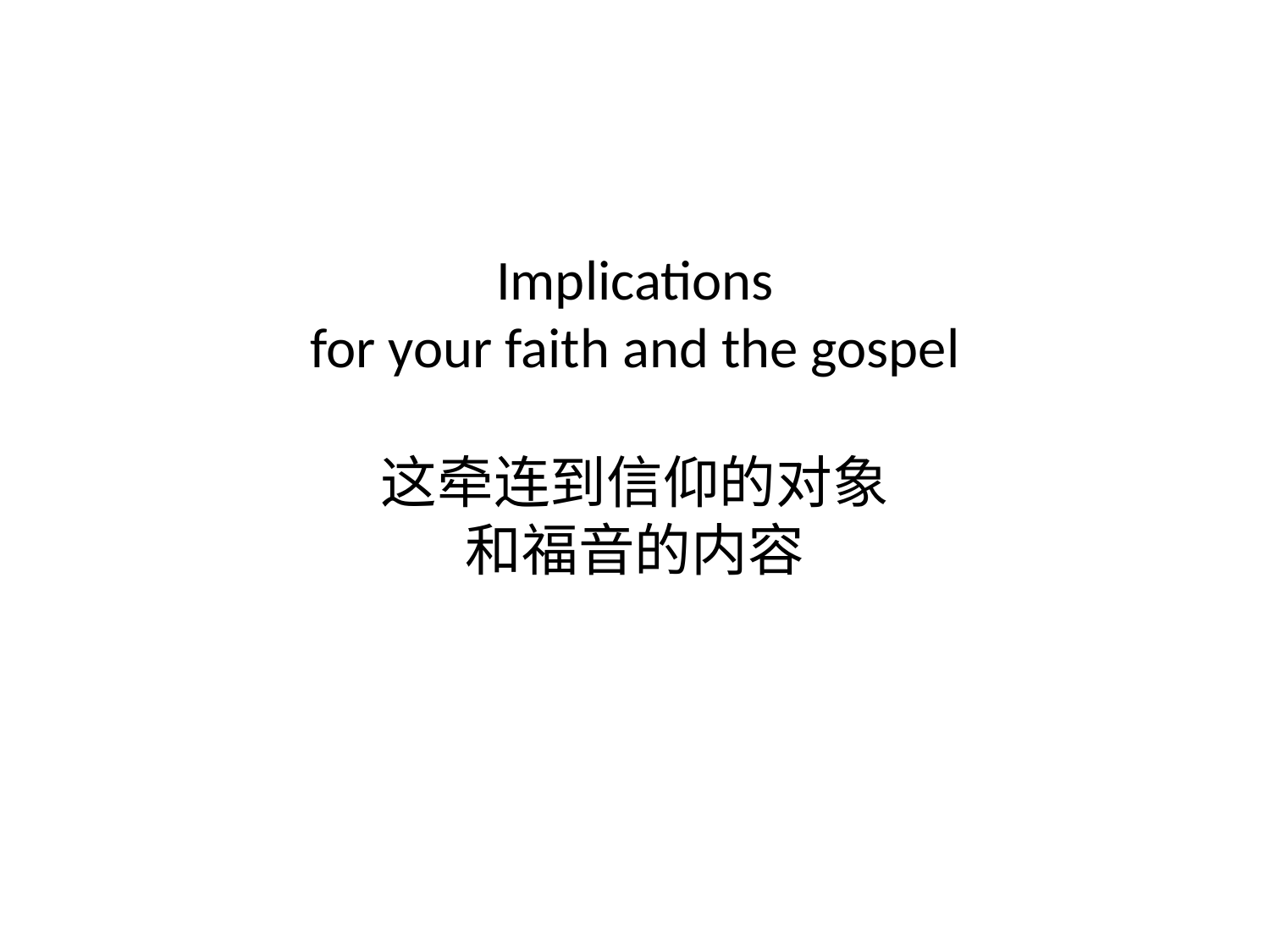

# Implications for your faith and the gospel 这牵连到信仰的对象 和福音的内容